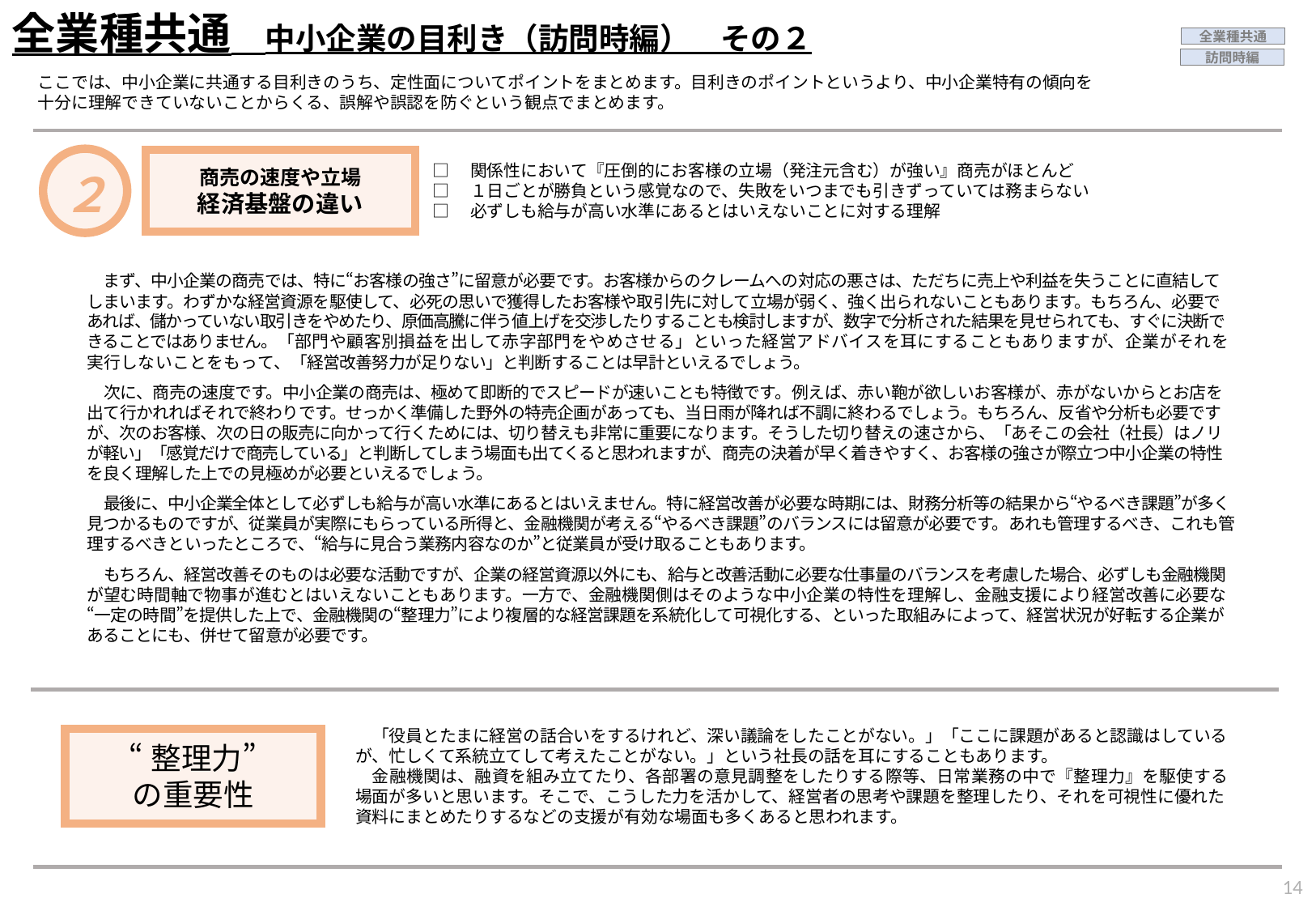

全業種共通　中小企業の目利き（訪問時編）　その２
全業種共通
訪問時編
ここでは、中小企業に共通する目利きのうち、定性面についてポイントをまとめます。目利きのポイントというより、中小企業特有の傾向を
十分に理解できていないことからくる、誤解や誤認を防ぐという観点でまとめます。

商売の速度や立場
経済基盤の違い
２
□　関係性において『圧倒的にお客様の立場（発注元含む）が強い』商売がほとんど
□　１日ごとが勝負という感覚なので、失敗をいつまでも引きずっていては務まらない
□　必ずしも給与が高い水準にあるとはいえないことに対する理解
　まず、中小企業の商売では、特に“お客様の強さ”に留意が必要です。お客様からのクレームへの対応の悪さは、ただちに売上や利益を失うことに直結してしまいます。わずかな経営資源を駆使して、必死の思いで獲得したお客様や取引先に対して立場が弱く、強く出られないこともあります。もちろん、必要であれば、儲かっていない取引きをやめたり、原価高騰に伴う値上げを交渉したりすることも検討しますが、数字で分析された結果を見せられても、すぐに決断できることではありません。「部門や顧客別損益を出して赤字部門をやめさせる」といった経営アドバイスを耳にすることもありますが、企業がそれを実行しないことをもって、「経営改善努力が足りない」と判断することは早計といえるでしょう。
　次に、商売の速度です。中小企業の商売は、極めて即断的でスピードが速いことも特徴です。例えば、赤い鞄が欲しいお客様が、赤がないからとお店を出て行かれればそれで終わりです。せっかく準備した野外の特売企画があっても、当日雨が降れば不調に終わるでしょう。もちろん、反省や分析も必要ですが、次のお客様、次の日の販売に向かって行くためには、切り替えも非常に重要になります。そうした切り替えの速さから、「あそこの会社（社長）はノリが軽い」「感覚だけで商売している」と判断してしまう場面も出てくると思われますが、商売の決着が早く着きやすく、お客様の強さが際立つ中小企業の特性を良く理解した上での見極めが必要といえるでしょう。
　最後に、中小企業全体として必ずしも給与が高い水準にあるとはいえません。特に経営改善が必要な時期には、財務分析等の結果から“やるべき課題”が多く見つかるものですが、従業員が実際にもらっている所得と、金融機関が考える“やるべき課題”のバランスには留意が必要です。あれも管理するべき、これも管理するべきといったところで、“給与に見合う業務内容なのか”と従業員が受け取ることもあります。
　もちろん、経営改善そのものは必要な活動ですが、企業の経営資源以外にも、給与と改善活動に必要な仕事量のバランスを考慮した場合、必ずしも金融機関が望む時間軸で物事が進むとはいえないこともあります。一方で、金融機関側はそのような中小企業の特性を理解し、金融支援により経営改善に必要な“一定の時間”を提供した上で、金融機関の“整理力”により複層的な経営課題を系統化して可視化する、といった取組みによって、経営状況が好転する企業があることにも、併せて留意が必要です。
　「役員とたまに経営の話合いをするけれど、深い議論をしたことがない。」「ここに課題があると認識はしているが、忙しくて系統立てして考えたことがない。」という社長の話を耳にすることもあります。
　金融機関は、融資を組み立てたり、各部署の意見調整をしたりする際等、日常業務の中で『整理力』を駆使する場面が多いと思います。そこで、こうした力を活かして、経営者の思考や課題を整理したり、それを可視性に優れた資料にまとめたりするなどの支援が有効な場面も多くあると思われます。

“整理力”
の重要性
14